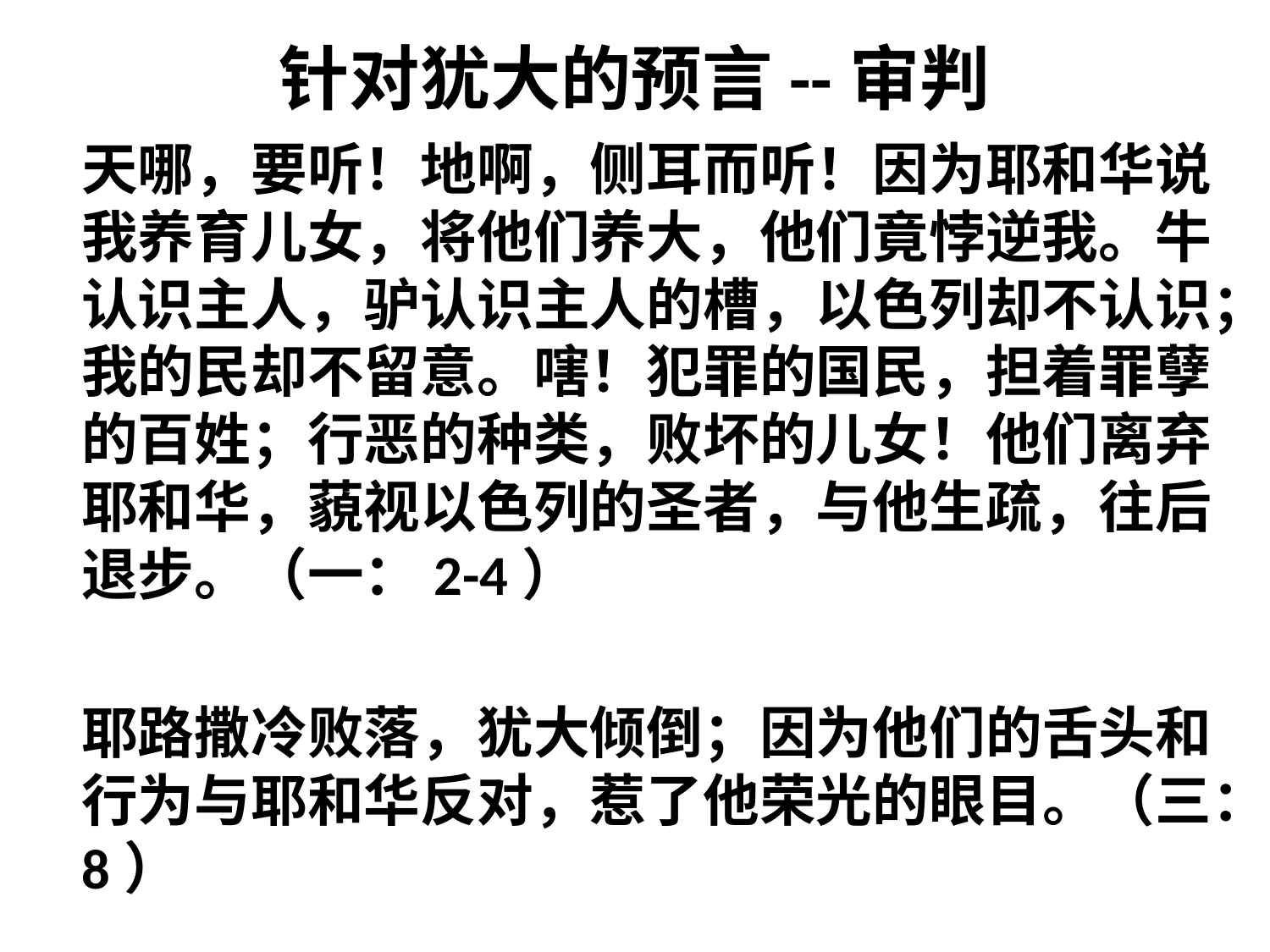

# 针对犹大的预言--审判
	天哪，要听！地啊，侧耳而听！因为耶和华说我养育儿女，将他们养大，他们竟悖逆我。牛认识主人，驴认识主人的槽，以色列却不认识；我的民却不留意。嗐！犯罪的国民，担着罪孽的百姓；行恶的种类，败坏的儿女！他们离弃耶和华，藐视以色列的圣者，与他生疏，往后退步。（一：2-4）

	耶路撒冷败落，犹大倾倒；因为他们的舌头和行为与耶和华反对，惹了他荣光的眼目。（三：8）